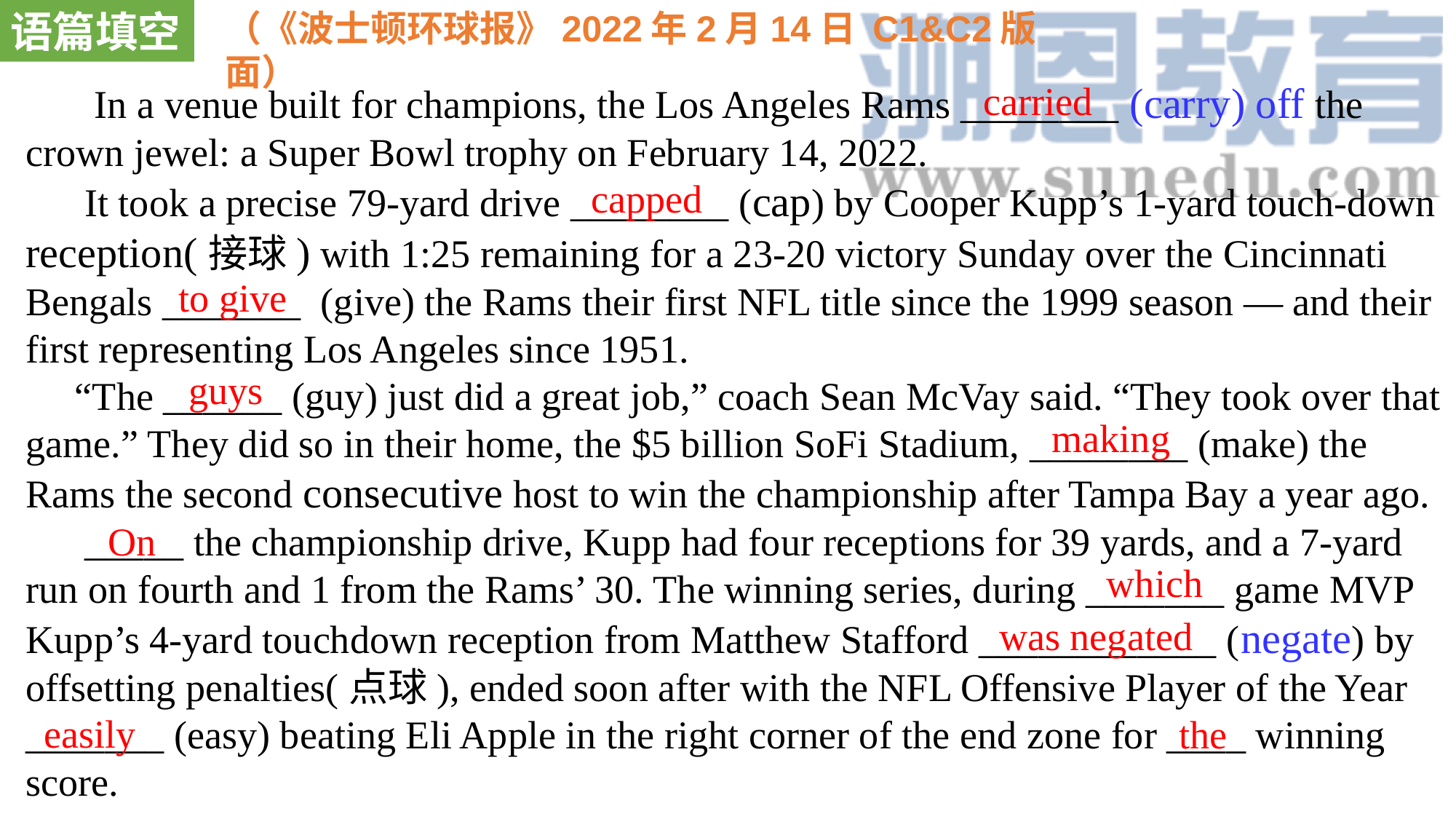

语篇填空
（《波士顿环球报》2022年2月14日 C1&C2版面）
       In a venue built for champions, the Los Angeles Rams ________ (carry) off the crown jewel: a Super Bowl trophy on February 14, 2022.
      It took a precise 79-yard drive ________ (cap) by Cooper Kupp’s 1-yard touch-down reception(接球) with 1:25 remaining for a 23-20 victory Sunday over the Cincinnati Bengals _______  (give) the Rams their first NFL title since the 1999 season — and their first representing Los Angeles since 1951.
     “The ______ (guy) just did a great job,” coach Sean McVay said. “They took over that game.” They did so in their home, the $5 billion SoFi Stadium, ________ (make) the Rams the second consecutive host to win the championship after Tampa Bay a year ago.
      _____ the championship drive, Kupp had four receptions for 39 yards, and a 7-yard run on fourth and 1 from the Rams’ 30. The winning series, during _______ game MVP Kupp’s 4-yard touchdown reception from Matthew Stafford ____________ (negate) by offsetting penalties(点球), ended soon after with the NFL Offensive Player of the Year _______ (easy) beating Eli Apple in the right corner of the end zone for ____ winning score.
carried
capped
to give
guys
making
On
which
was negated
easily
the